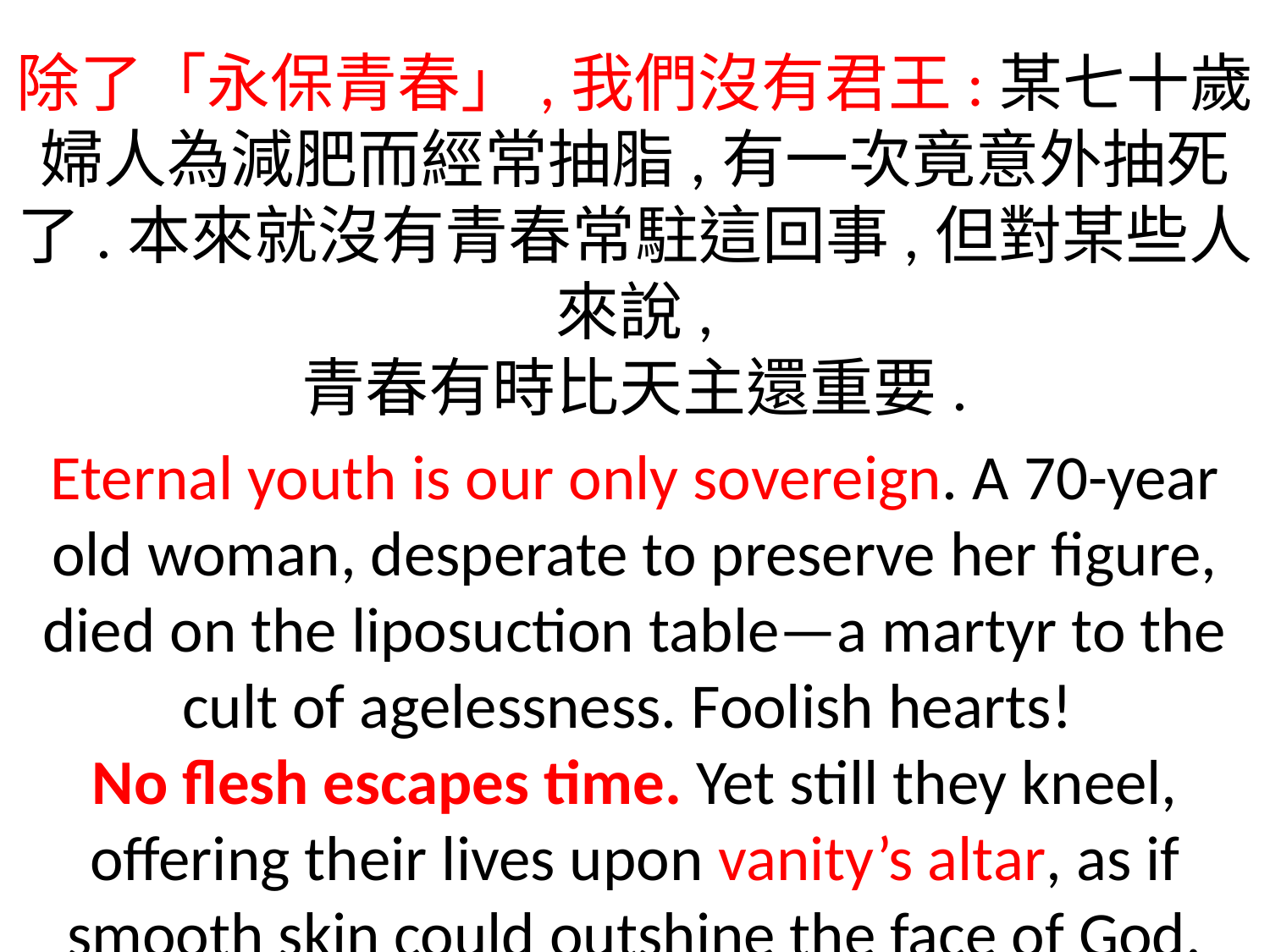

除了「永保青春」,我們沒有君王:某七十歲婦人為減肥而經常抽脂,有一次竟意外抽死了.本來就沒有青春常駐這回事,但對某些人來說,
青春有時比天主還重要.
Eternal youth is our only sovereign. A 70-year old woman, desperate to preserve her figure, died on the liposuction table—a martyr to the cult of agelessness. Foolish hearts! 
No flesh escapes time. Yet still they kneel, offering their lives upon vanity’s altar, as if smooth skin could outshine the face of God.